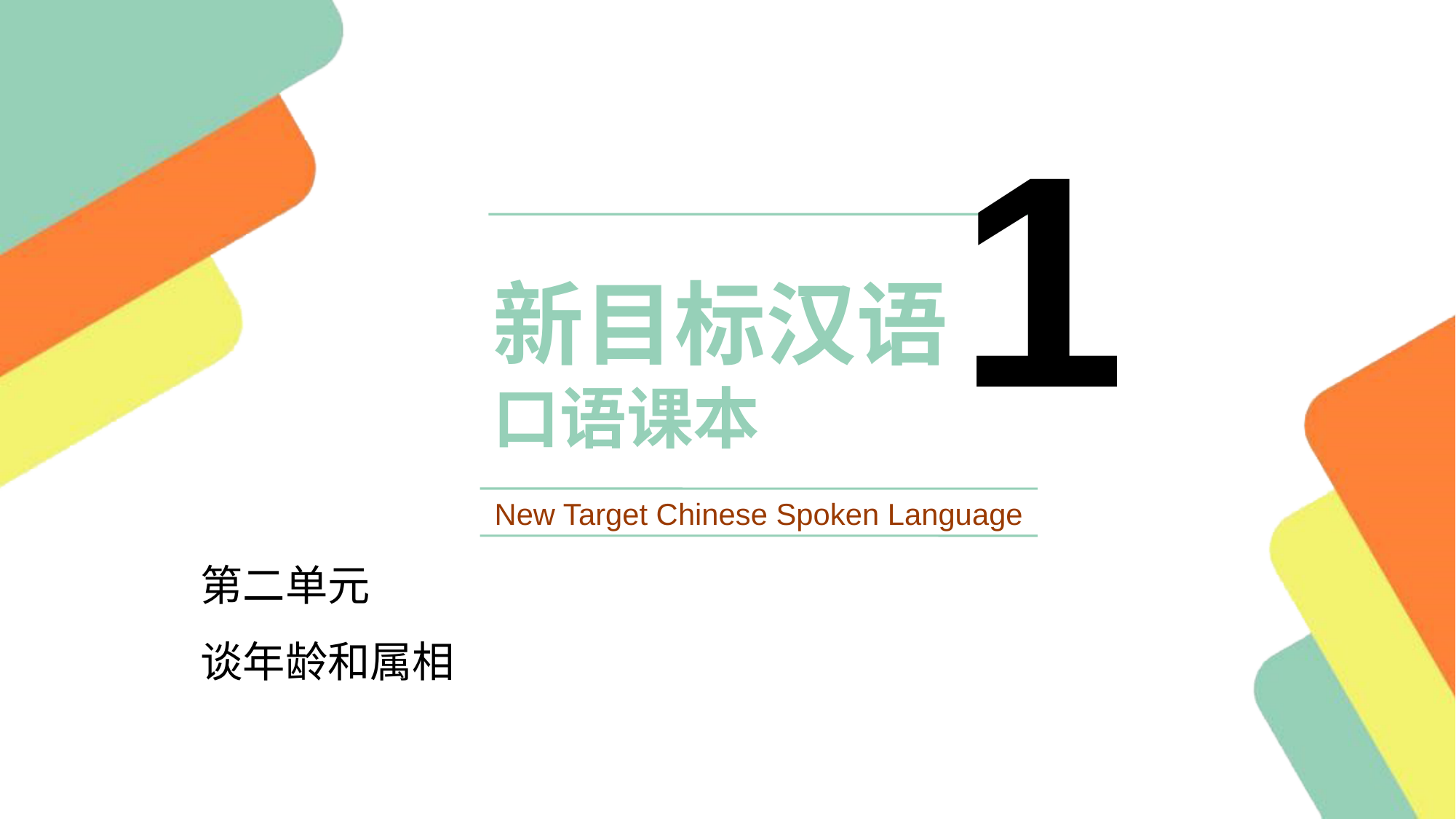

1
# 新目标汉语 口语课本
New Target Chinese Spoken Language
第二单元
谈年龄和属相